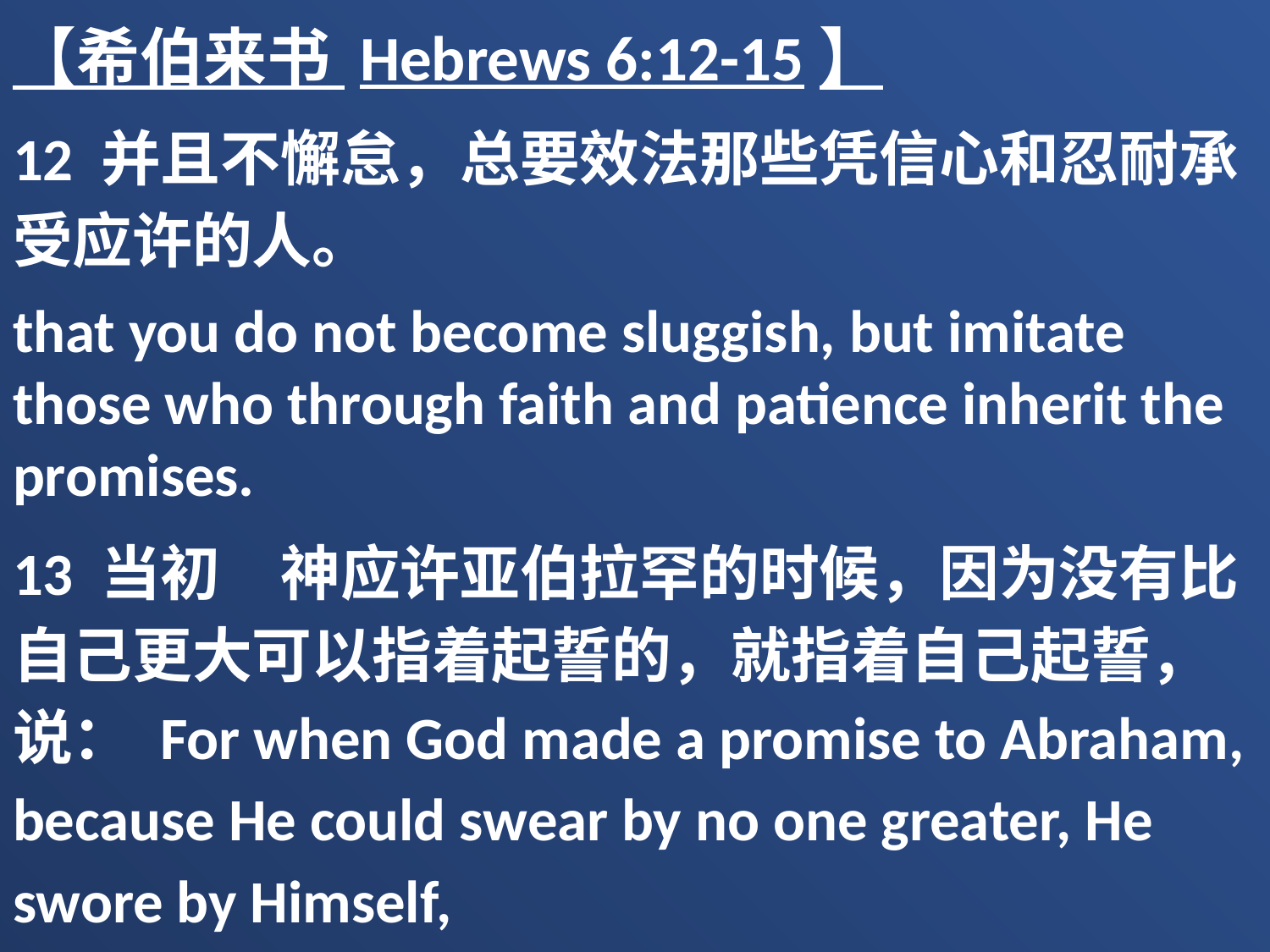

【希伯来书 Hebrews 6:12-15】
12 并且不懈怠，总要效法那些凭信心和忍耐承受应许的人。
that you do not become sluggish, but imitate those who through faith and patience inherit the promises.
13 当初　神应许亚伯拉罕的时候，因为没有比自己更大可以指着起誓的，就指着自己起誓，说： For when God made a promise to Abraham, because He could swear by no one greater, He swore by Himself,
14 “论福，我必赐大福给你；论子孙，我必叫你的子孙多起来。”
saying, “Surely blessing I will bless you, and multiplying I will multiply you.”
15 这样，亚伯拉罕既恒久忍耐，就得了所应许的。
And so, after he had patiently endured, he obtained the promise.